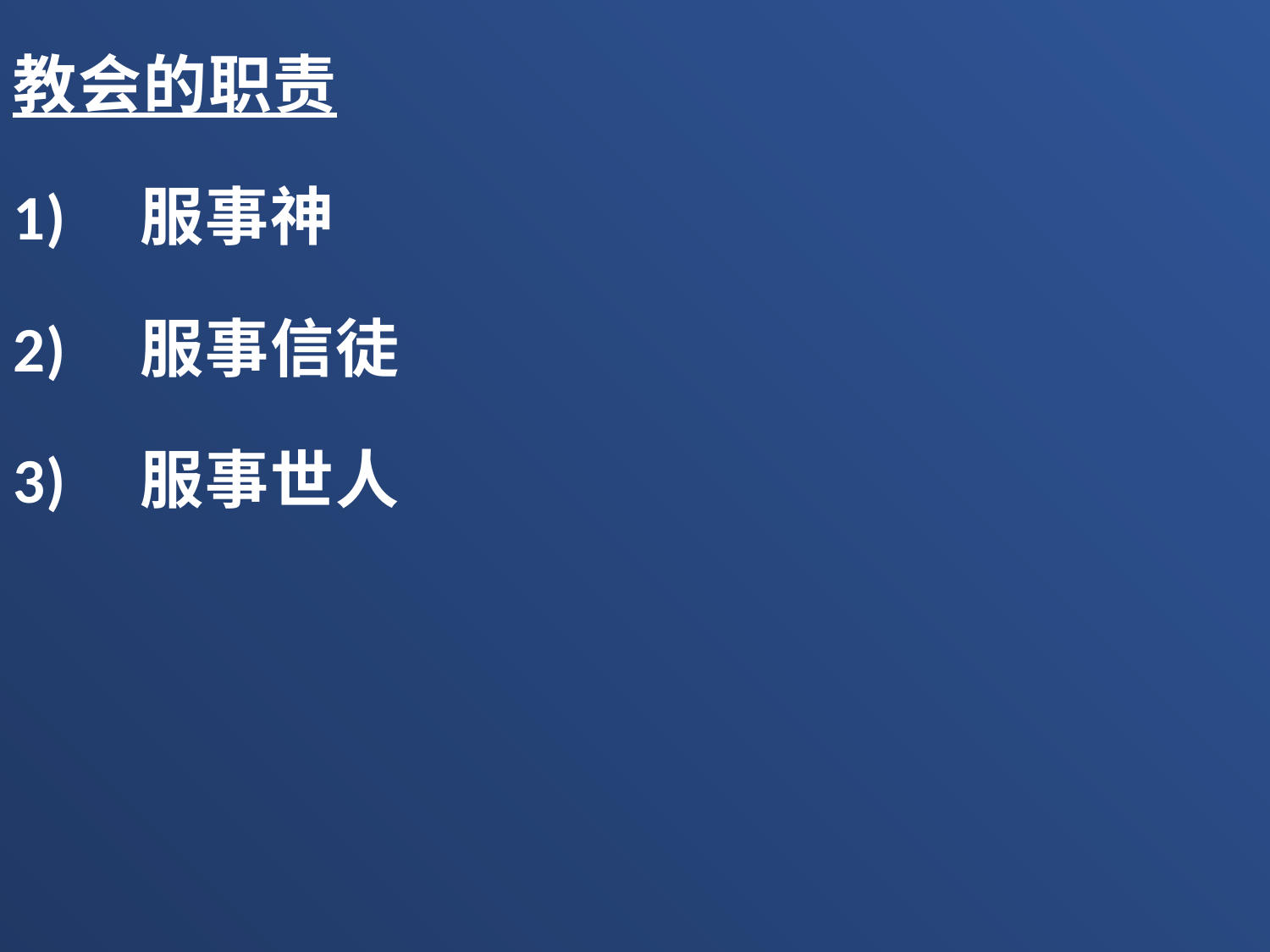

教会的职责
1)	服事神
2)	服事信徒
3)	服事世人